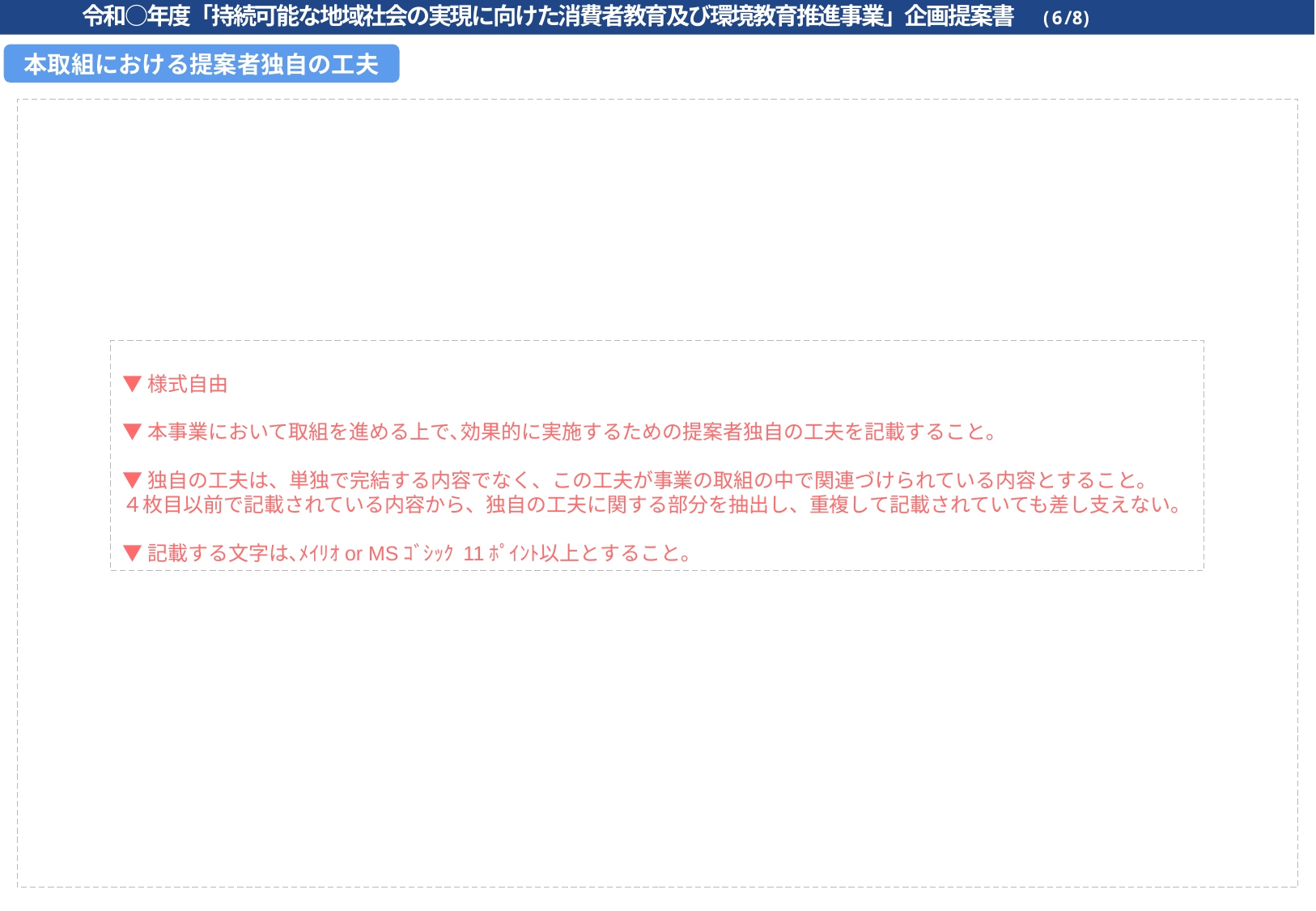

令和○年度「持続可能な地域社会の実現に向けた消費者教育及び環境教育推進事業」企画提案書　(6/8)
本取組における提案者独自の工夫

▼様式自由

▼本事業において取組を進める上で､効果的に実施するための提案者独自の工夫を記載すること｡

▼独自の工夫は、単独で完結する内容でなく、この工夫が事業の取組の中で関連づけられている内容とすること。
４枚目以前で記載されている内容から、独自の工夫に関する部分を抽出し、重複して記載されていても差し支えない。

▼記載する文字は､ﾒｲﾘｵor MSｺﾞｼｯｸ 11ﾎﾟｲﾝﾄ以上とすること｡